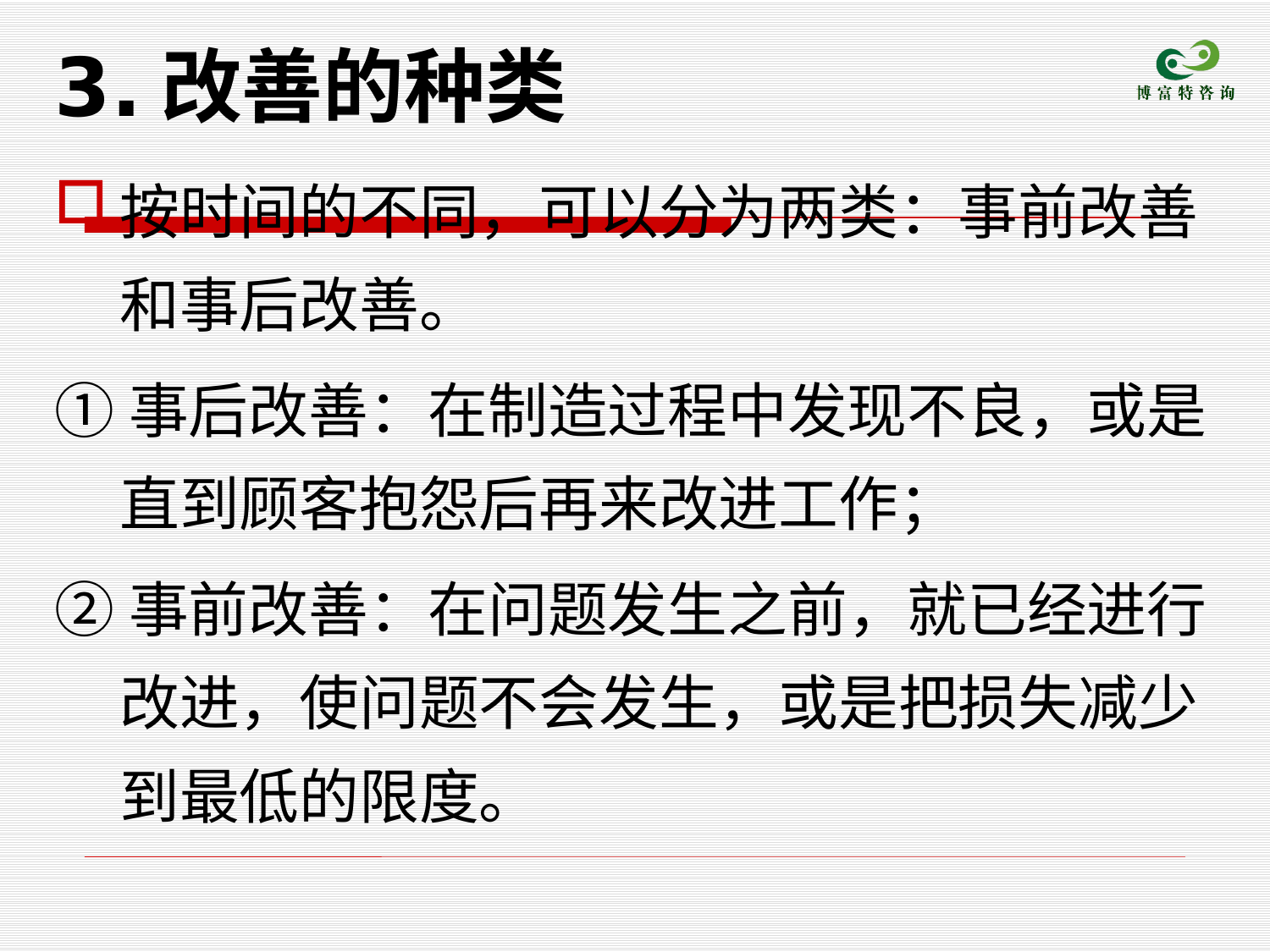

# 3.改善的种类
按时间的不同，可以分为两类：事前改善和事后改善。
①事后改善：在制造过程中发现不良，或是直到顾客抱怨后再来改进工作；
②事前改善：在问题发生之前，就已经进行改进，使问题不会发生，或是把损失减少到最低的限度。
617